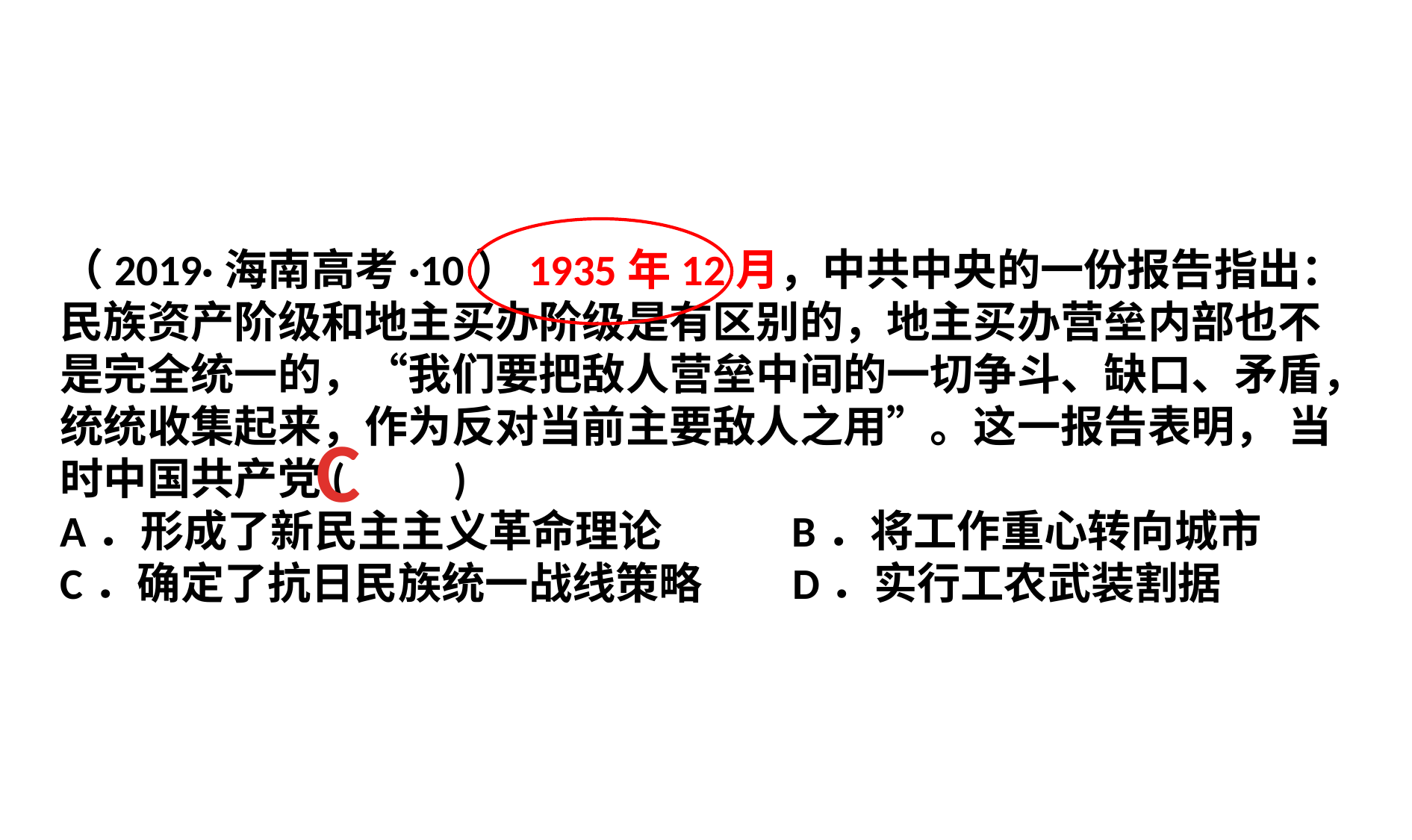

（2019·海南高考·10）1935年12月，中共中央的一份报告指出：民族资产阶级和地主买办阶级是有区别的，地主买办营垒内部也不是完全统一的，“我们要把敌人营垒中间的一切争斗、缺口、矛盾，统统收集起来，作为反对当前主要敌人之用”。这一报告表明， 当时中国共产党(　　)
A．形成了新民主主义革命理论            B．将工作重心转向城市
C．确定了抗日民族统一战线策略        D．实行工农武装割据
C